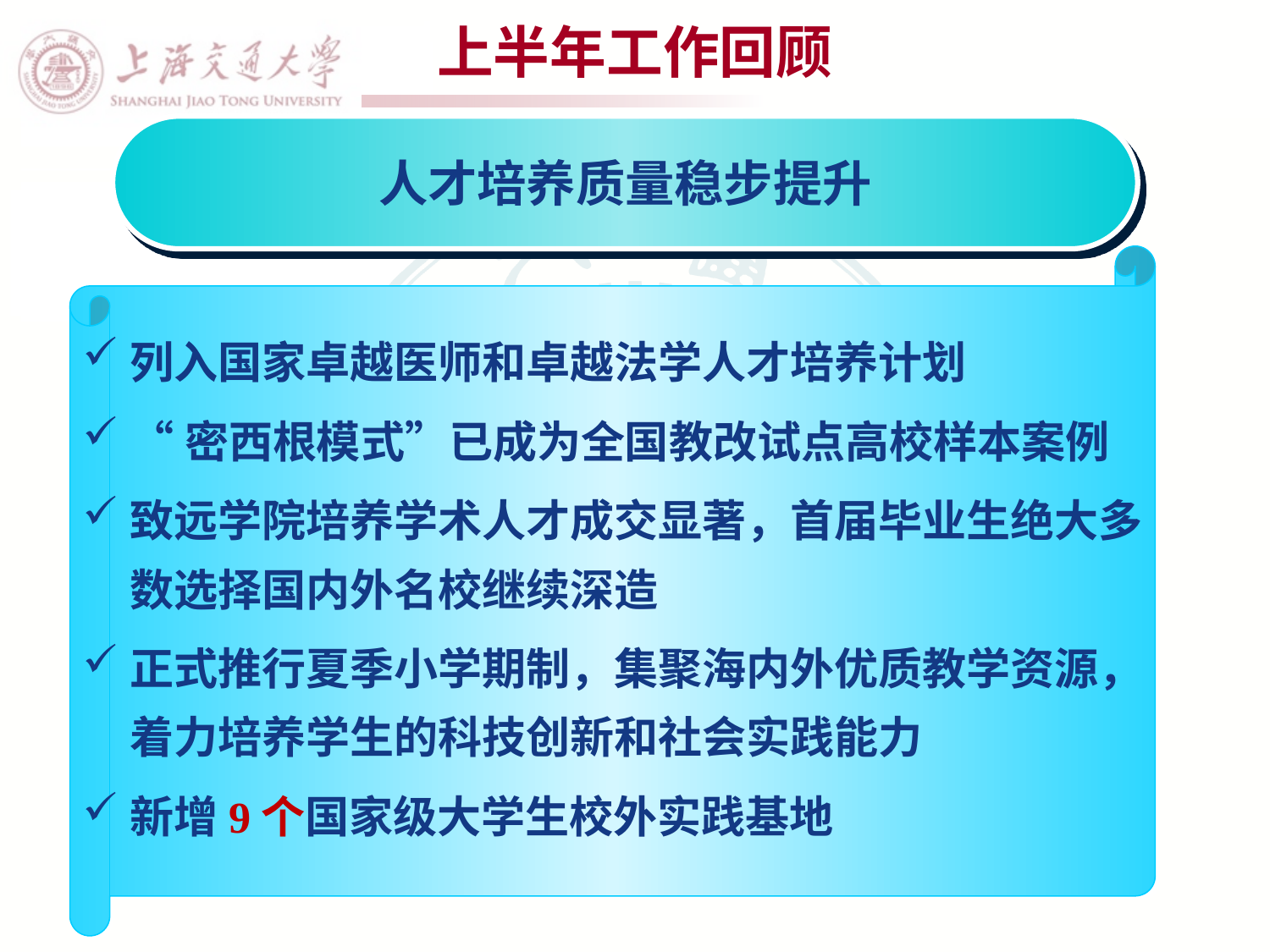

上半年工作回顾
人才培养质量稳步提升

列入国家卓越医师和卓越法学人才培养计划
“密西根模式”已成为全国教改试点高校样本案例
致远学院培养学术人才成交显著，首届毕业生绝大多数选择国内外名校继续深造
正式推行夏季小学期制，集聚海内外优质教学资源，着力培养学生的科技创新和社会实践能力
新增9个国家级大学生校外实践基地